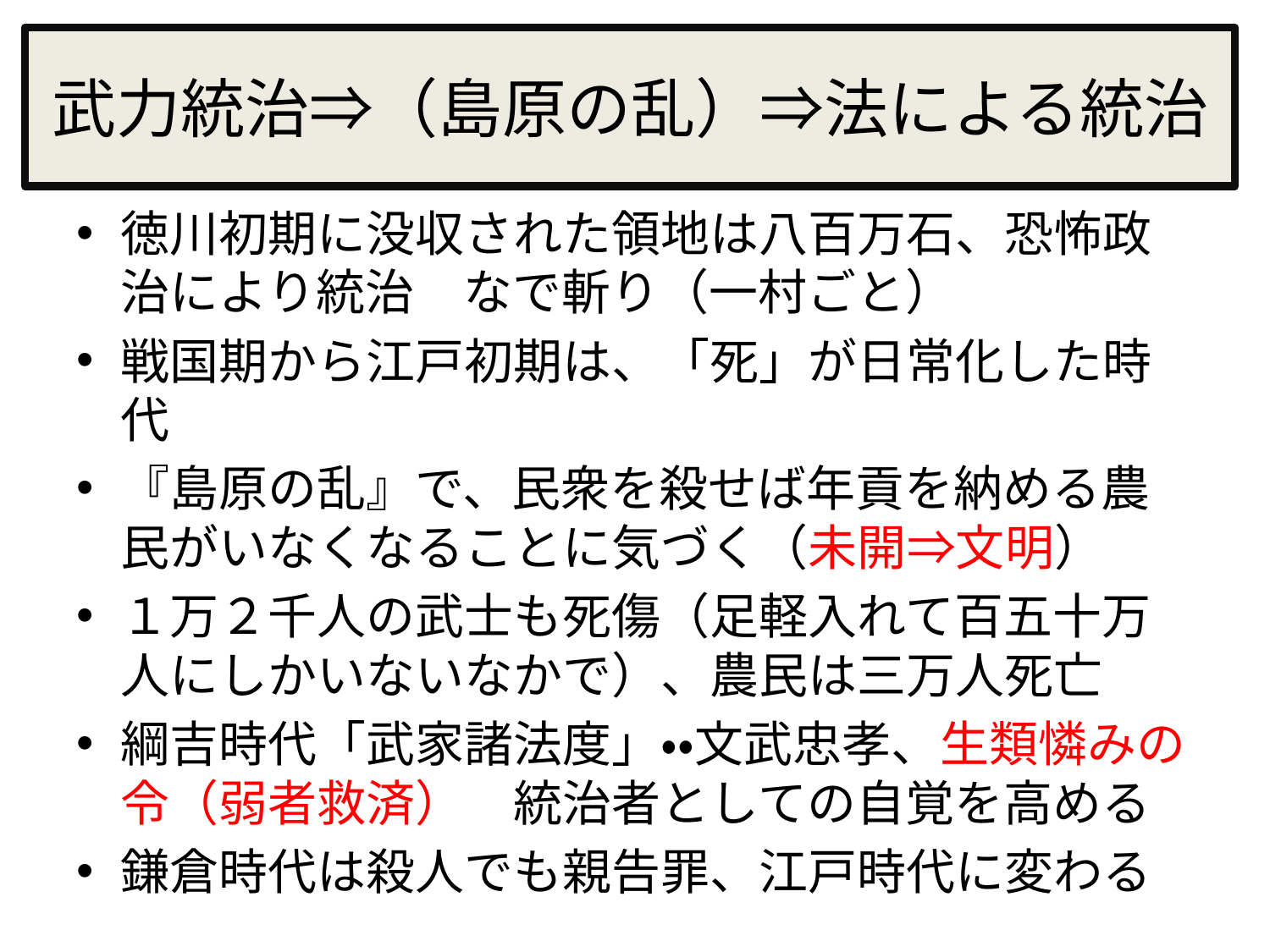

# 武力統治⇒（島原の乱）⇒法による統治
徳川初期に没収された領地は八百万石、恐怖政治により統治　なで斬り（一村ごと）
戦国期から江戸初期は、「死」が日常化した時代
『島原の乱』で、民衆を殺せば年貢を納める農民がいなくなることに気づく（未開⇒文明）
１万２千人の武士も死傷（足軽入れて百五十万人にしかいないなかで）、農民は三万人死亡
綱吉時代「武家諸法度」・・文武忠孝、生類憐みの令（弱者救済）　統治者としての自覚を高める
鎌倉時代は殺人でも親告罪、江戸時代に変わる